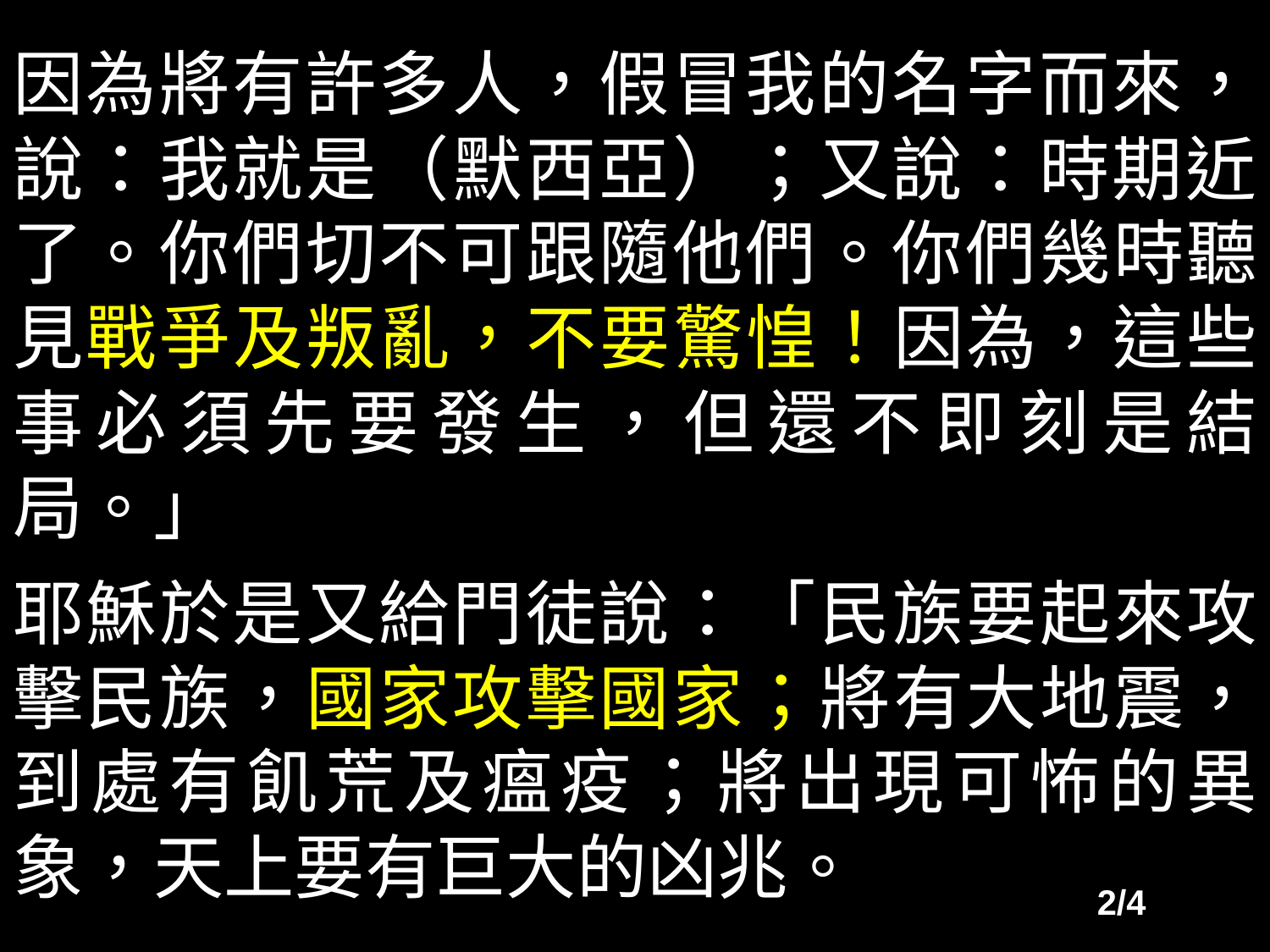

因為將有許多人，假冒我的名字而來，說：我就是（默西亞）；又說：時期近了。你們切不可跟隨他們。你們幾時聽見戰爭及叛亂，不要驚惶！因為，這些事必須先要發生，但還不即刻是結局。」
耶穌於是又給門徒說：「民族要起來攻擊民族，國家攻擊國家；將有大地震，到處有飢荒及瘟疫；將出現可怖的異象，天上要有巨大的凶兆。

2/4